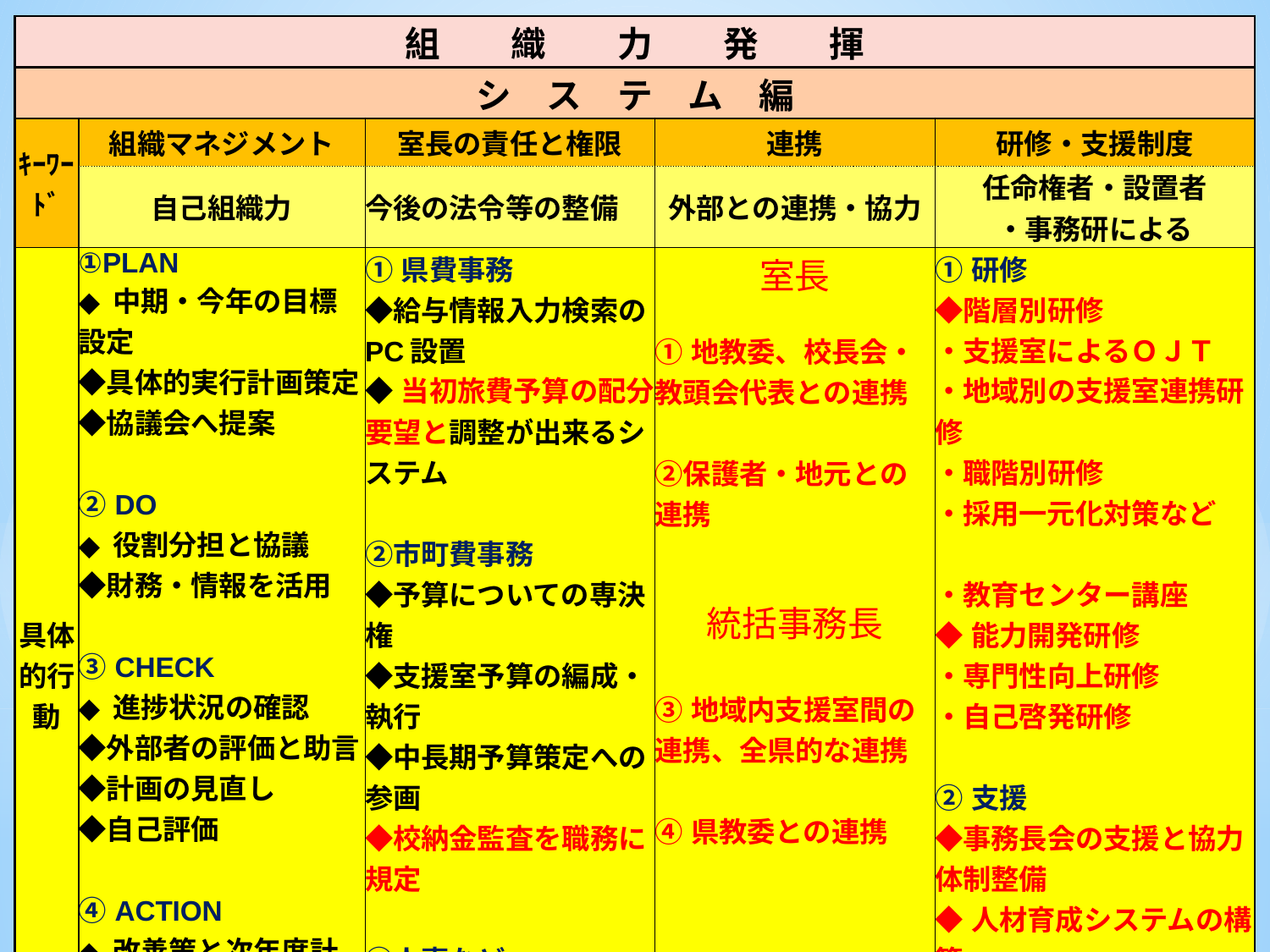

| 組　　織　　力　　発　　揮 |  |  |  |  |
| --- | --- | --- | --- | --- |
| シ　ス　テ　ム　編 |  |  |  |  |
| ｷｰﾜｰﾄﾞ | 組織マネジメント | 室長の責任と権限 | 連携 | 研修・支援制度 |
|  | 自己組織力 | 今後の法令等の整備 | 外部との連携・協力 | 任命権者・設置者 ・事務研による |
| 具体的行動 | ①PLAN ◆中期・今年の目標設定 ◆具体的実行計画策定 ◆協議会へ提案 ②DO ◆役割分担と協議 ◆財務・情報を活用 ③CHECK ◆進捗状況の確認 ◆外部者の評価と助言 ◆計画の見直し ◆自己評価 ④ACTION ◆改善策と次年度計画 ◆協議会への報告 ◆中期計画の見直し | ①県費事務 ◆給与情報入力検索のPC設置 ◆当初旅費予算の配分要望と調整が出来るシステム ②市町費事務 ◆予算についての専決権 ◆支援室予算の編成・執行 ◆中長期予算策定への参画 ◆校納金監査を職務に規定 ③人事など ◆支援室員の人事配置についての事前ヒアリング | 室長 ①地教委、校長会・教頭会代表との連携 ②保護者・地元との連携 統括事務長 ③地域内支援室間の連携、全県的な連携 ④県教委との連携 | ①研修 ◆階層別研修 ・支援室によるＯＪＴ ・地域別の支援室連携研修　　　　 ・職階別研修 ・採用一元化対策など　　　　　　　　　 ・教育センター講座 ◆能力開発研修 ・専門性向上研修 ・自己啓発研修 ②支援 ◆事務長会の支援と協力体制整備 ◆人材育成システムの構築 ◆「事務指導主事」等の設置 ◆設置者による支援 |